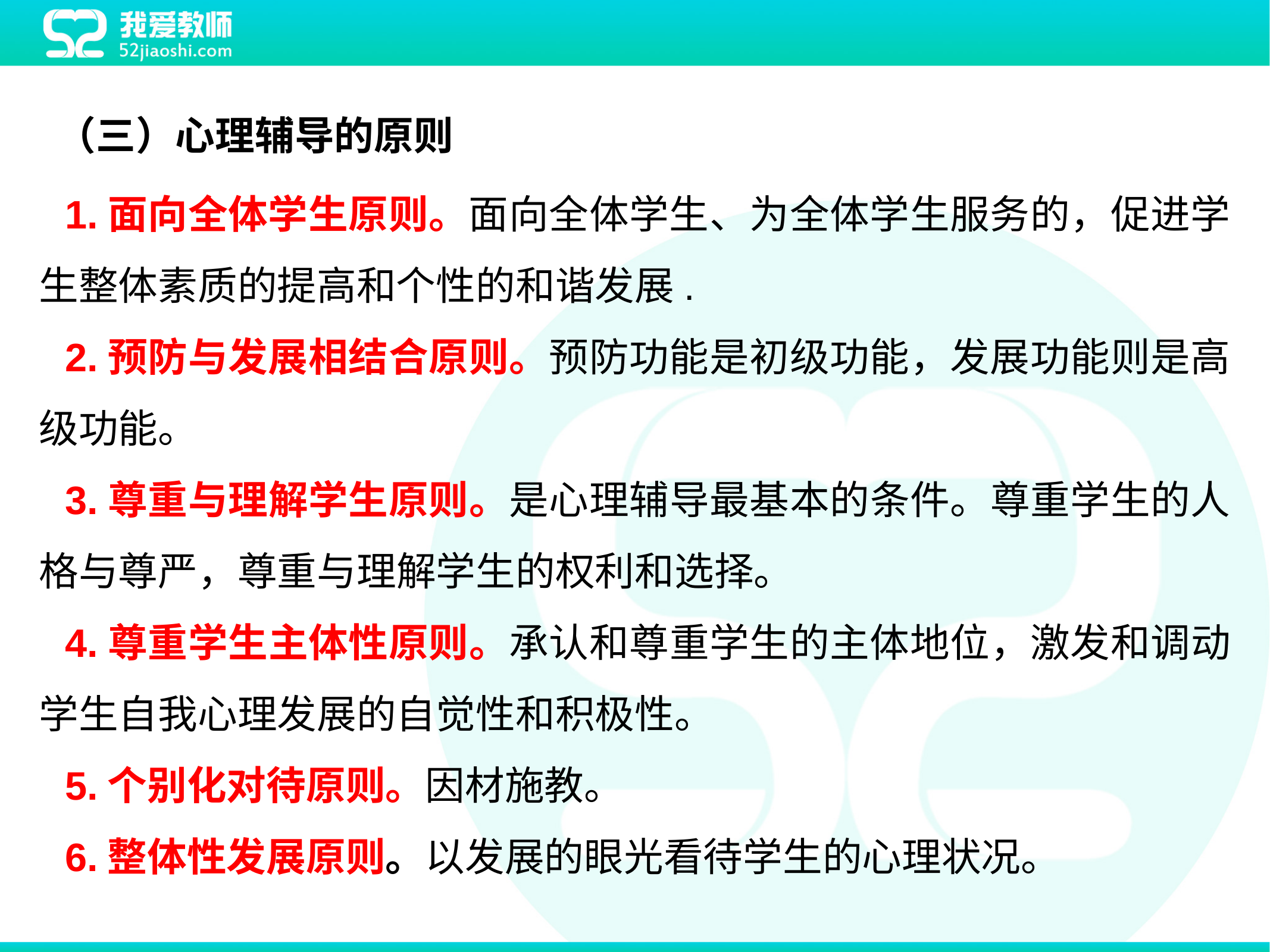

（三）心理辅导的原则
1.面向全体学生原则。面向全体学生、为全体学生服务的，促进学生整体素质的提高和个性的和谐发展.
2.预防与发展相结合原则。预防功能是初级功能，发展功能则是高级功能。
3.尊重与理解学生原则。是心理辅导最基本的条件。尊重学生的人格与尊严，尊重与理解学生的权利和选择。
4.尊重学生主体性原则。承认和尊重学生的主体地位，激发和调动学生自我心理发展的自觉性和积极性。
5.个别化对待原则。因材施教。
6.整体性发展原则。以发展的眼光看待学生的心理状况。